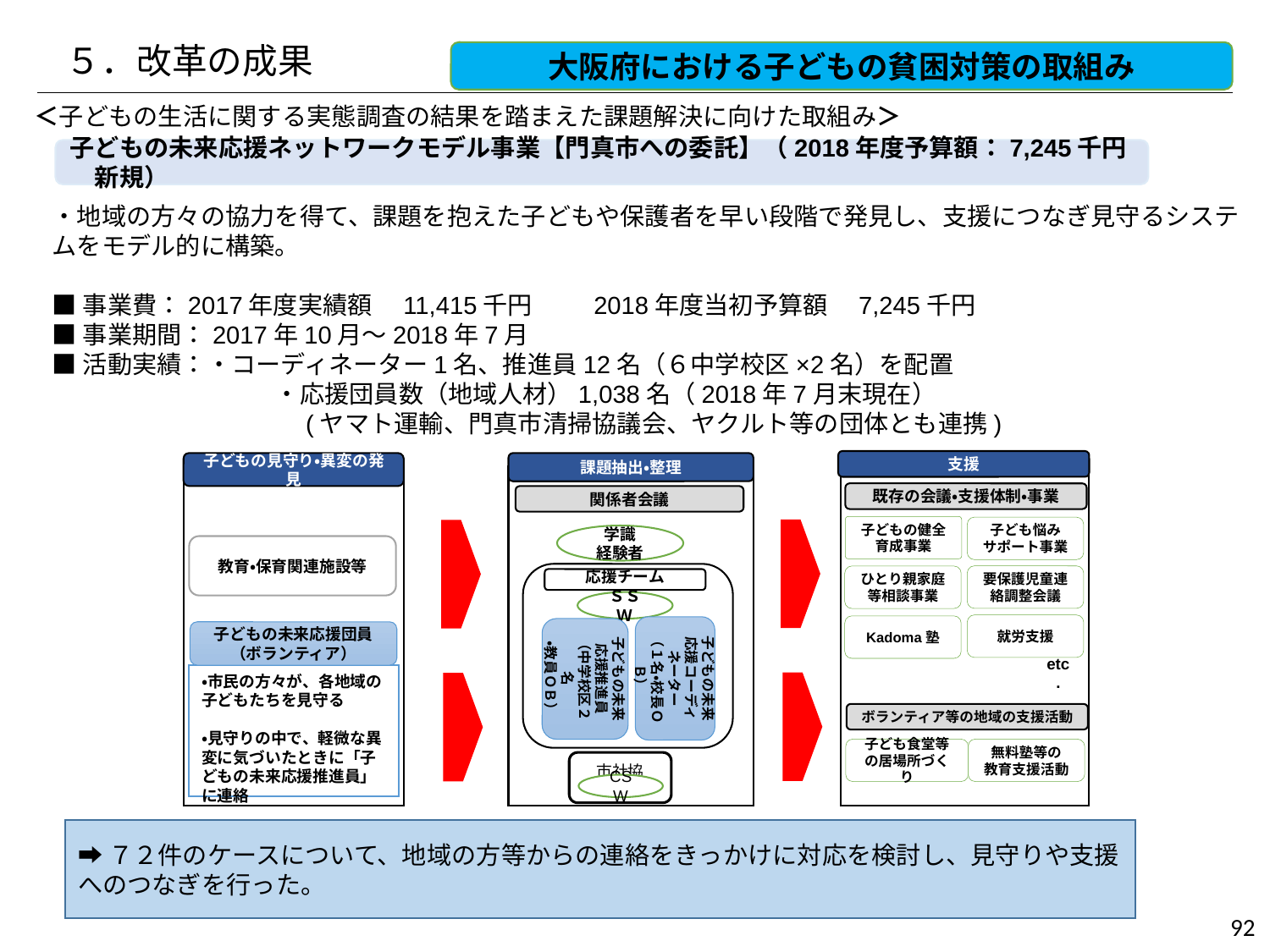

５．改革の成果
大阪府における子どもの貧困対策の取組み
＜子どもの生活に関する実態調査の結果を踏まえた課題解決に向けた取組み＞
子どもの未来応援ネットワークモデル事業【門真市への委託】（2018年度予算額：7,245千円　新規）
・地域の方々の協力を得て、課題を抱えた子どもや保護者を早い段階で発見し、支援につなぎ見守るシステムをモデル的に構築。

■事業費：2017年度実績額　11,415千円　　 2018年度当初予算額　7,245千円
■事業期間：2017年10月～2018年7月
■活動実績：・コーディネーター1名、推進員12名（６中学校区×2名）を配置
　　　　　　　　　・応援団員数（地域人材）1,038名（2018年7月末現在）
　　　　　　　　　　(ヤマト運輸、門真市清掃協議会、ヤクルト等の団体とも連携)

既存の会議・支援体制・事業
関係者会議
子どもの健全
育成事業
子ども悩み
サポート事業
学識
経験者
教育・保育関連施設等

要保護児童連絡調整会議
ひとり親家庭等相談事業
応援チーム
ＳＳＷ
就労支援
Kadoma塾
子どもの未来応援コーディネーター
（１名・校長ＯＢ）
子どもの未来
応援推進員
（中学校区２名
・教員ＯＢ）
子どもの未来応援団員
（ボランティア）
etc.
・市民の方々が、各地域の子どもたちを見守る

・見守りの中で、軽微な異変に気づいたときに「子どもの未来応援推進員」に連絡
市社協
CSW
支援
課題抽出・整理
子どもの見守り・異変の発見

ボランティア等の地域の支援活動
子ども食堂等の居場所づくり
無料塾等の
教育支援活動
➡７２件のケースについて、地域の方等からの連絡をきっかけに対応を検討し、見守りや支援へのつなぎを行った。
92